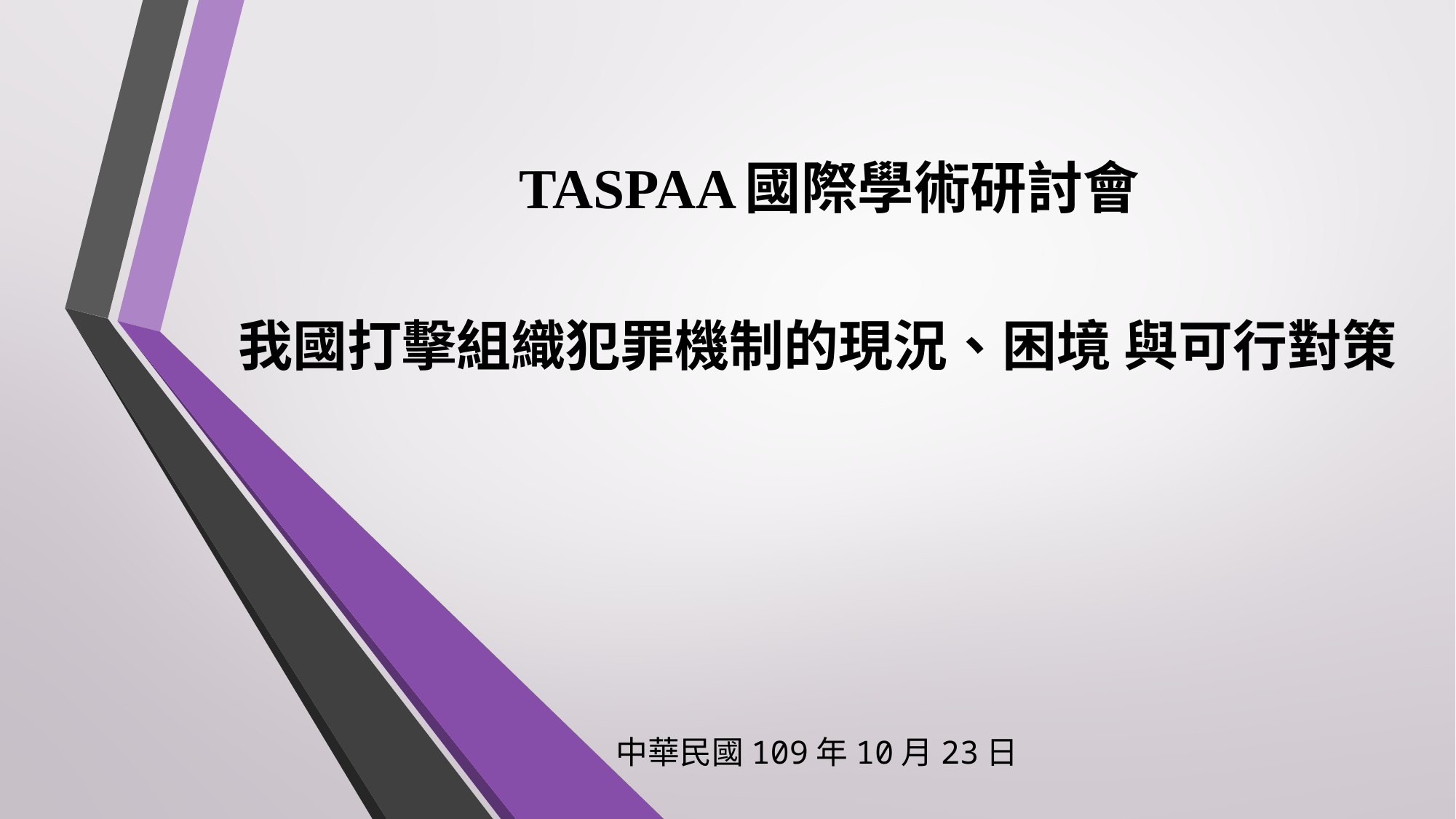

# TASPAA國際學術研討會
我國打擊組織犯罪機制的現況、困境 與可行對策
中華民國109年10月23日